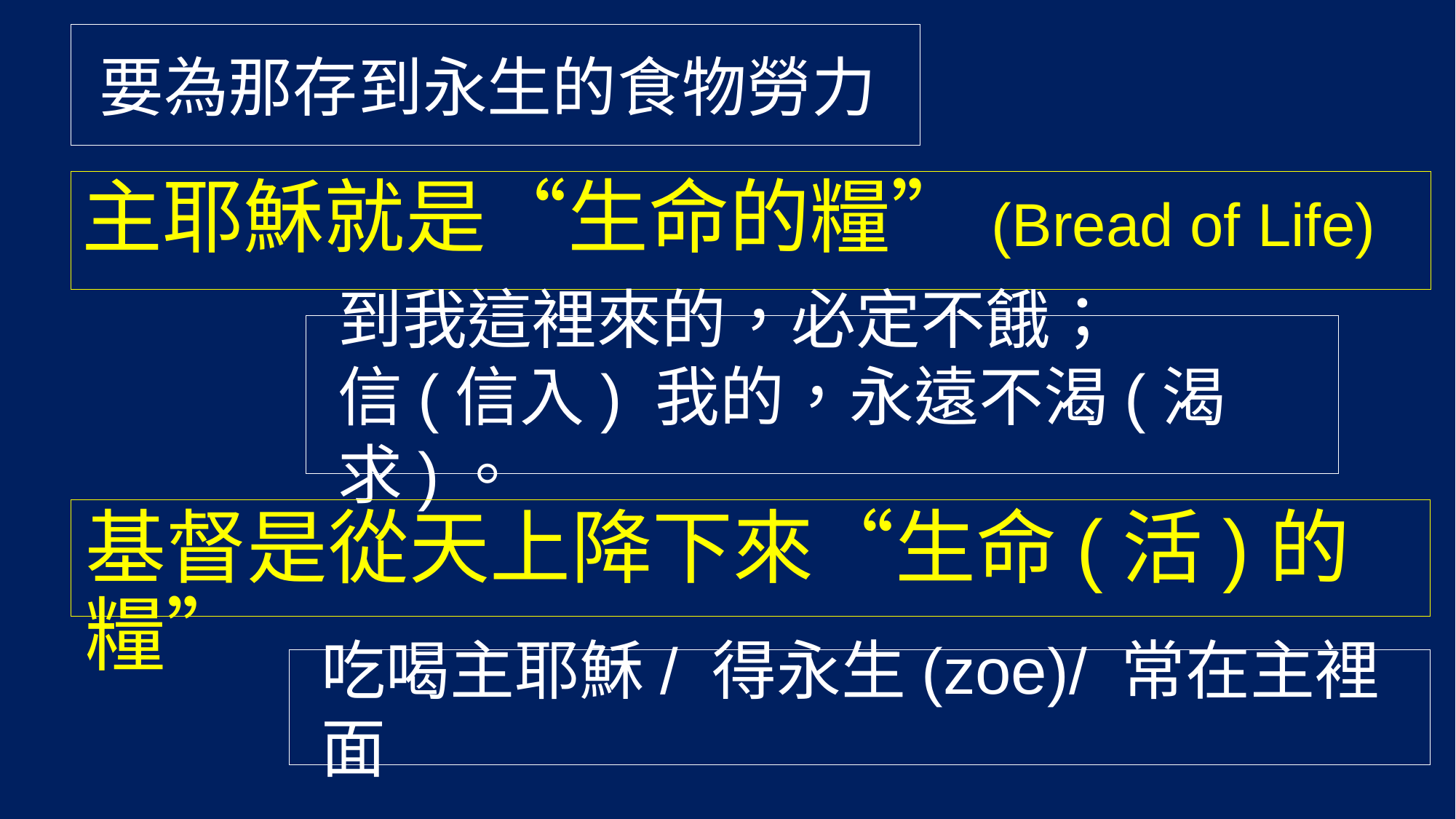

# 要為那存到永生的食物勞力
主耶穌就是“生命的糧”(Bread of Life)
到我這裡來的，必定不餓；
信(信入) 我的，永遠不渴(渴求)。
基督是從天上降下來“生命(活)的糧”
吃喝主耶穌/ 得永生(zoe)/ 常在主裡面